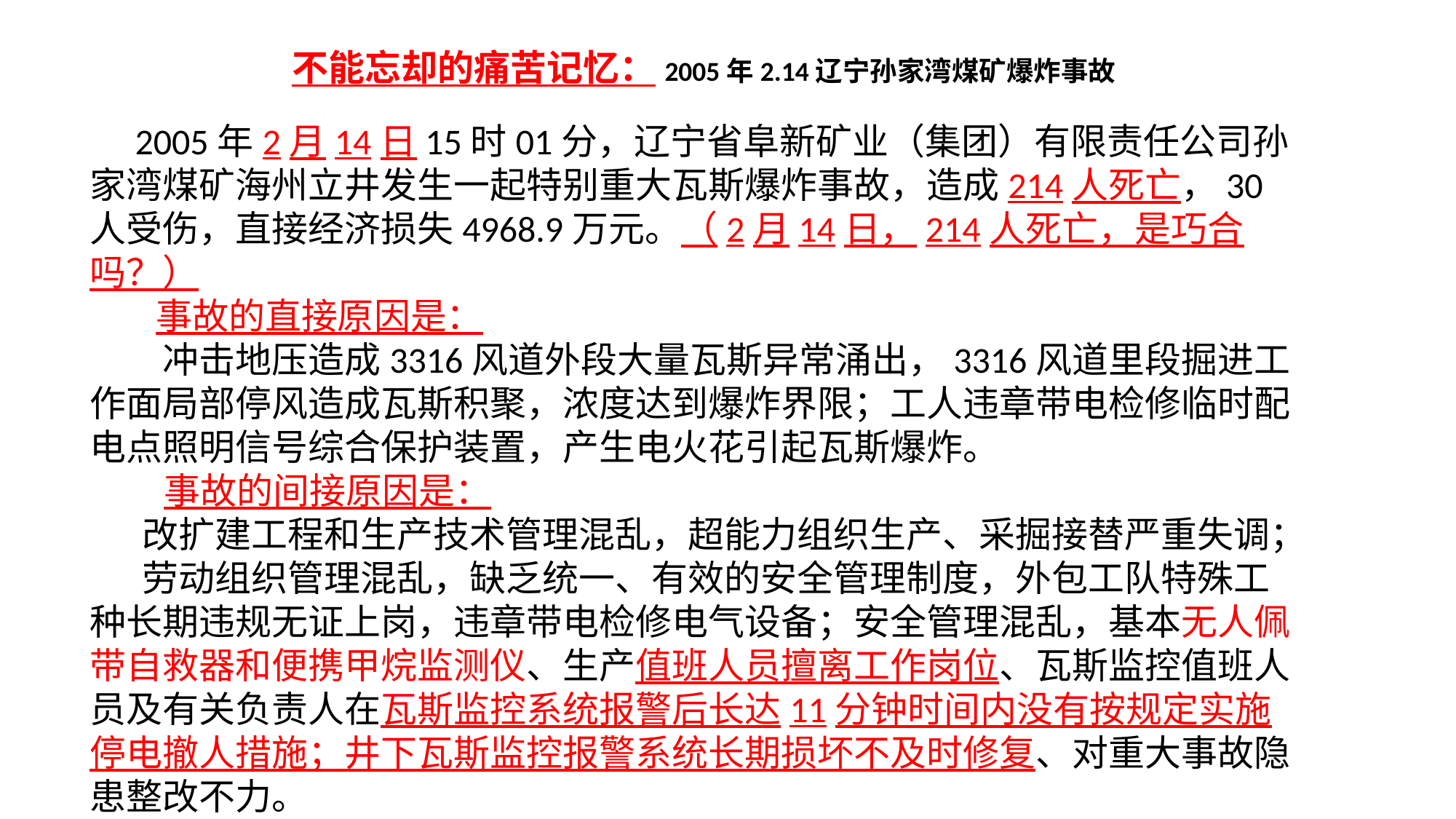

不能忘却的痛苦记忆：2005年2.14辽宁孙家湾煤矿爆炸事故
       2005年2月14日15时01分，辽宁省阜新矿业（集团）有限责任公司孙家湾煤矿海州立井发生一起特别重大瓦斯爆炸事故，造成214人死亡，30人受伤，直接经济损失4968.9万元。（2月14日，214人死亡，是巧合吗？）
       事故的直接原因是：
　　冲击地压造成3316风道外段大量瓦斯异常涌出，3316风道里段掘进工作面局部停风造成瓦斯积聚，浓度达到爆炸界限；工人违章带电检修临时配电点照明信号综合保护装置，产生电火花引起瓦斯爆炸。
        事故的间接原因是：
　  改扩建工程和生产技术管理混乱，超能力组织生产、采掘接替严重失调；
　  劳动组织管理混乱，缺乏统一、有效的安全管理制度，外包工队特殊工种长期违规无证上岗，违章带电检修电气设备；安全管理混乱，基本无人佩带自救器和便携甲烷监测仪、生产值班人员擅离工作岗位、瓦斯监控值班人员及有关负责人在瓦斯监控系统报警后长达11分钟时间内没有按规定实施停电撤人措施；井下瓦斯监控报警系统长期损坏不及时修复、对重大事故隐患整改不力。
151